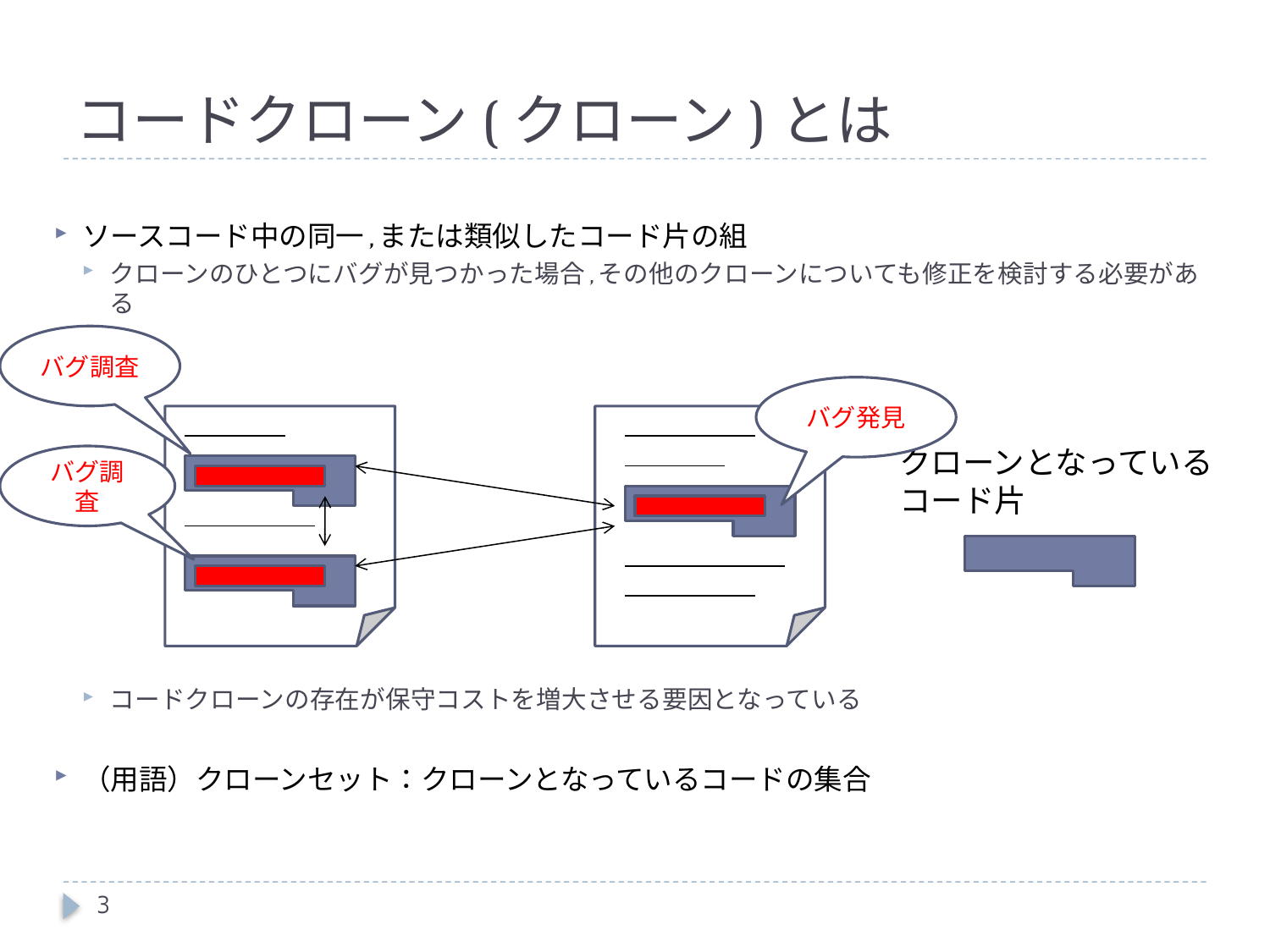

# コードクローン(クローン)とは
ソースコード中の同一,または類似したコード片の組
クローンのひとつにバグが見つかった場合,その他のクローンについても修正を検討する必要がある

コードクローンの存在が保守コストを増大させる要因となっている

（用語）クローンセット：クローンとなっているコードの集合

バグ調査
バグ発見

クローンとなっている
コード片
バグ調査

3